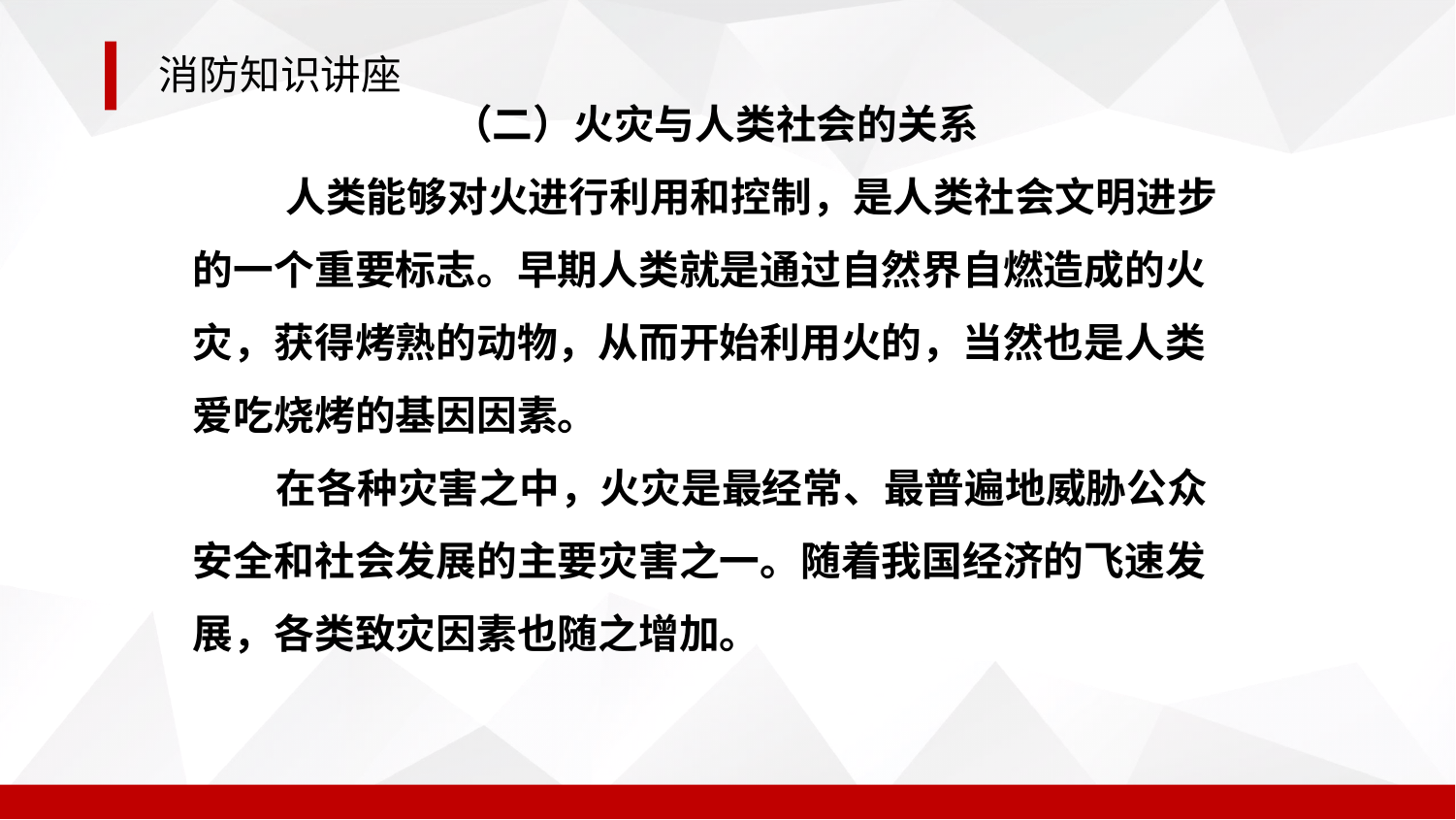

（二）火灾与人类社会的关系
         人类能够对火进行利用和控制，是人类社会文明进步的一个重要标志。早期人类就是通过自然界自燃造成的火灾，获得烤熟的动物，从而开始利用火的，当然也是人类爱吃烧烤的基因因素。
        在各种灾害之中，火灾是最经常、最普遍地威胁公众安全和社会发展的主要灾害之一。随着我国经济的飞速发展，各类致灾因素也随之增加。